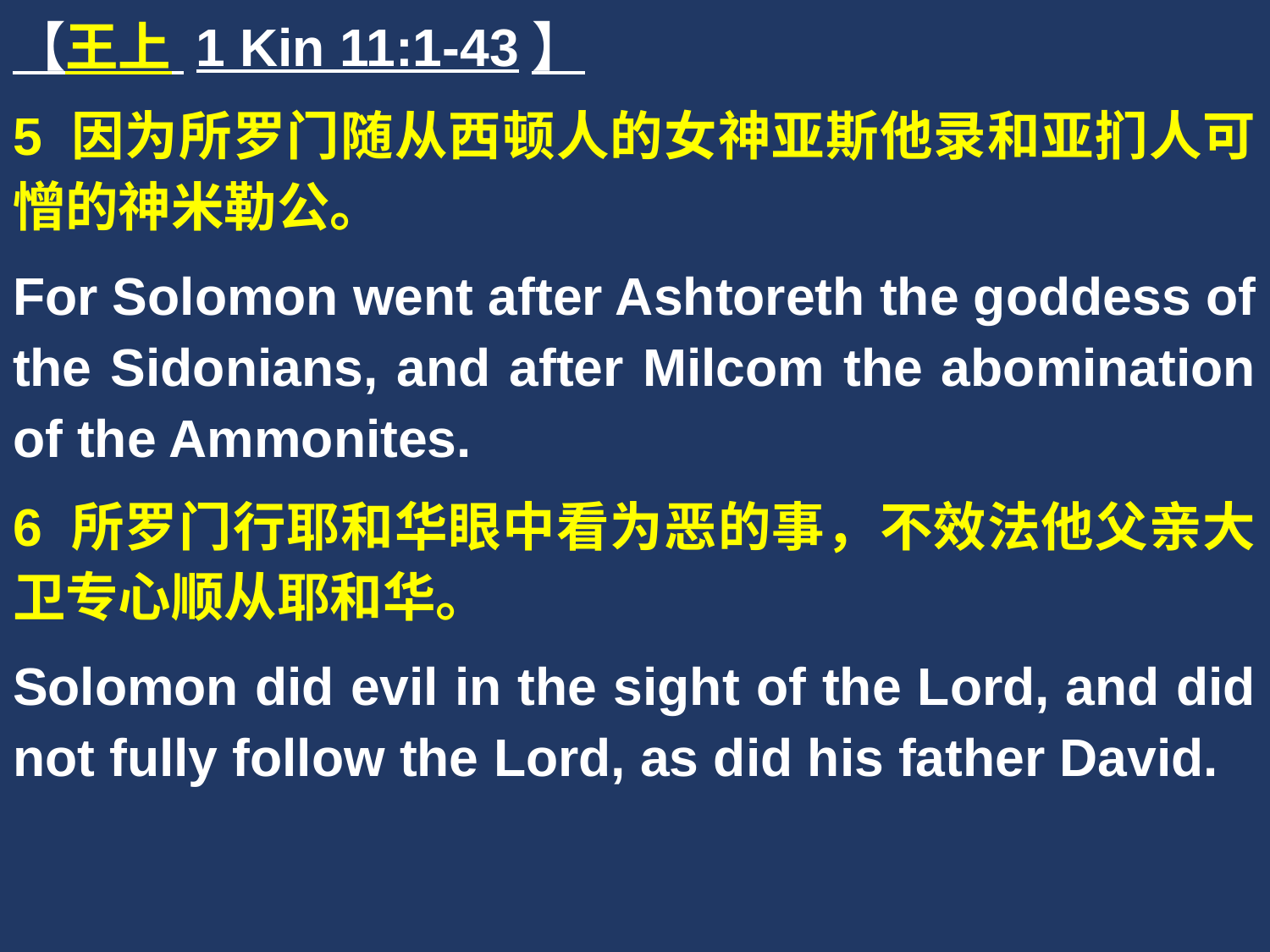

【王上 1 Kin 11:1-43】
5 因为所罗门随从西顿人的女神亚斯他录和亚扪人可憎的神米勒公。
For Solomon went after Ashtoreth the goddess of the Sidonians, and after Milcom the abomination of the Ammonites.
6 所罗门行耶和华眼中看为恶的事，不效法他父亲大卫专心顺从耶和华。
Solomon did evil in the sight of the Lord, and did not fully follow the Lord, as did his father David.